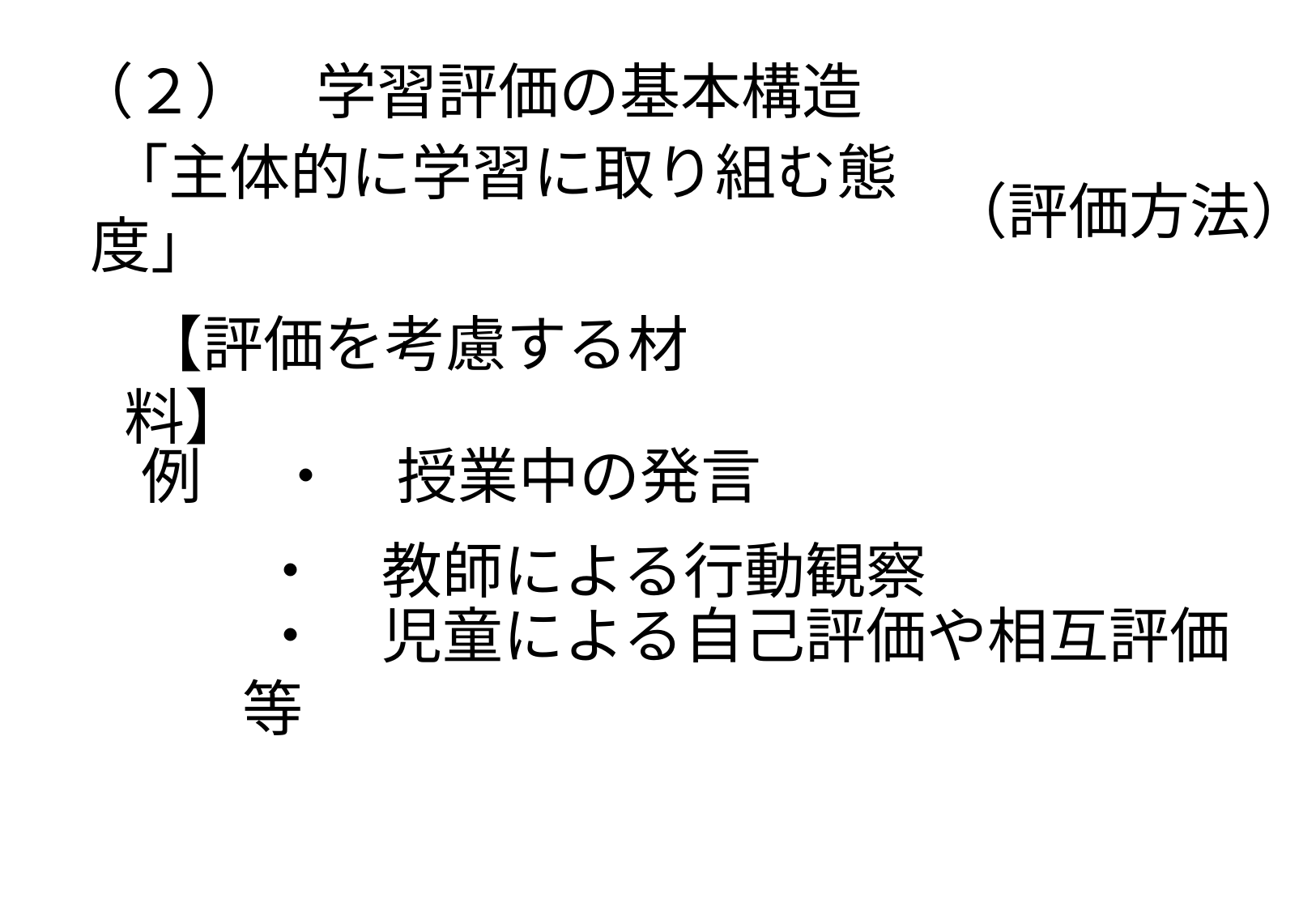

（２）　学習評価の基本構造

「主体的に学習に取り組む態度」

（評価方法）

【評価を考慮する材料】
例　 ・　授業中の発言
・　教師による行動観察

・　児童による自己評価や相互評価等